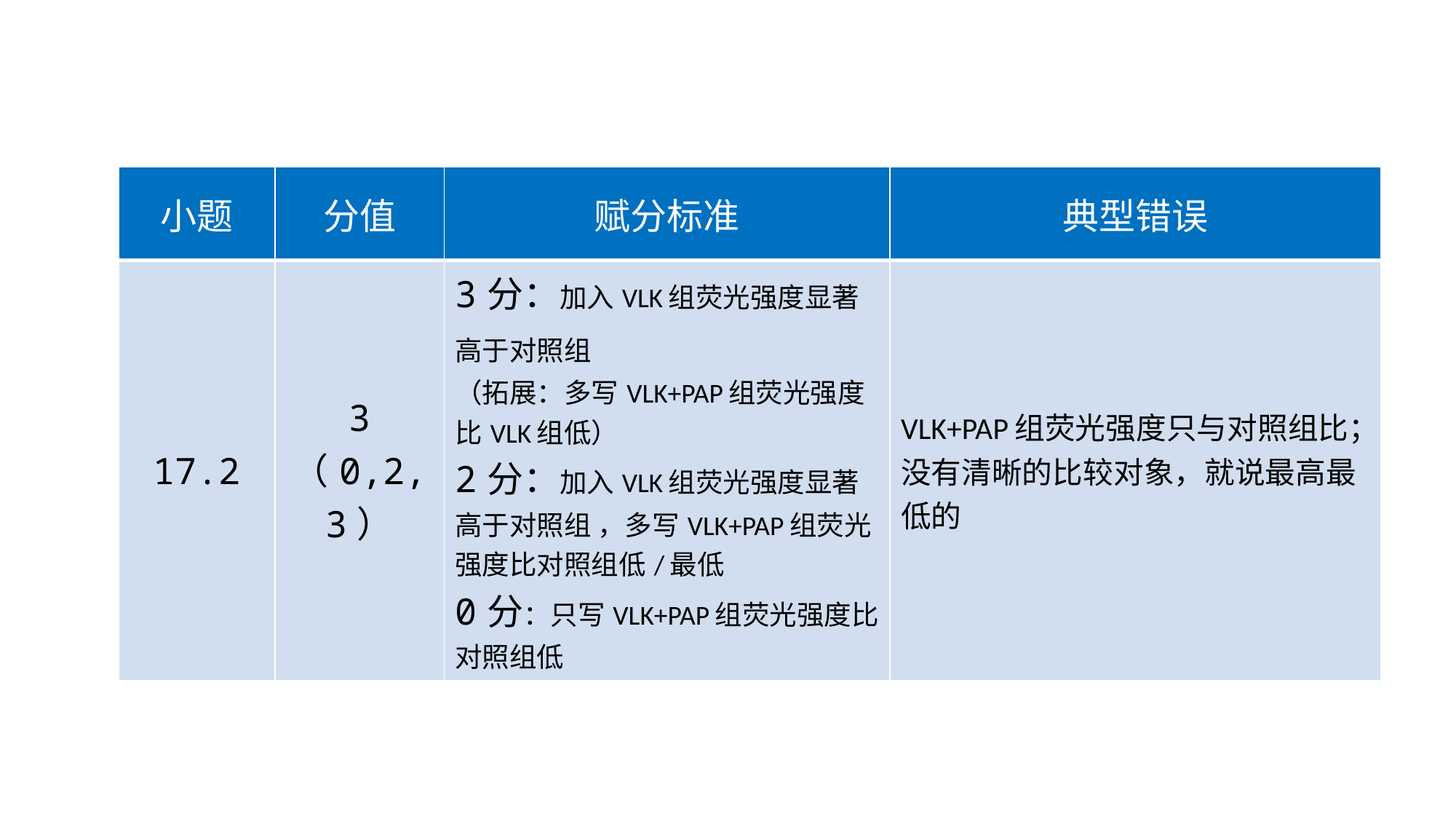

| 小题 | 分值 | 赋分标准 | 典型错误 |
| --- | --- | --- | --- |
| 17.2 | 3 （0,2,3） | 3分：加入VLK组荧光强度显著高于对照组 （拓展：多写VLK+PAP组荧光强度比VLK组低） 2分：加入VLK组荧光强度显著高于对照组 ，多写VLK+PAP组荧光强度比对照组低/最低 0分：只写VLK+PAP组荧光强度比对照组低 | VLK+PAP组荧光强度只与对照组比； 没有清晰的比较对象，就说最高最低的 |